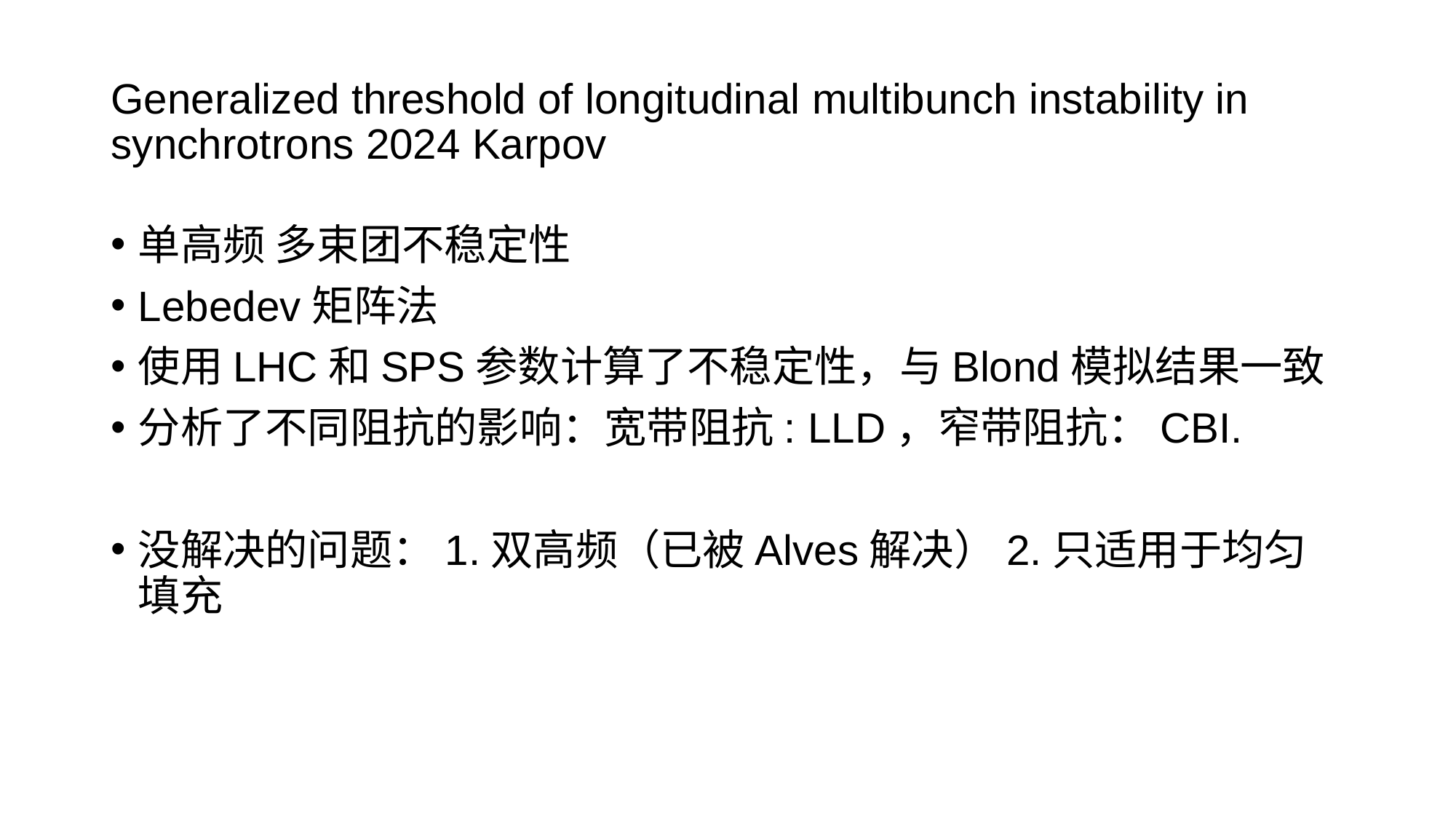

# Generalized threshold of longitudinal multibunch instability in synchrotrons 2024 Karpov
单高频 多束团不稳定性
Lebedev矩阵法
使用LHC和SPS参数计算了不稳定性，与Blond模拟结果一致
分析了不同阻抗的影响：宽带阻抗: LLD，窄带阻抗：CBI.

没解决的问题：1.双高频（已被Alves解决）2.只适用于均匀填充